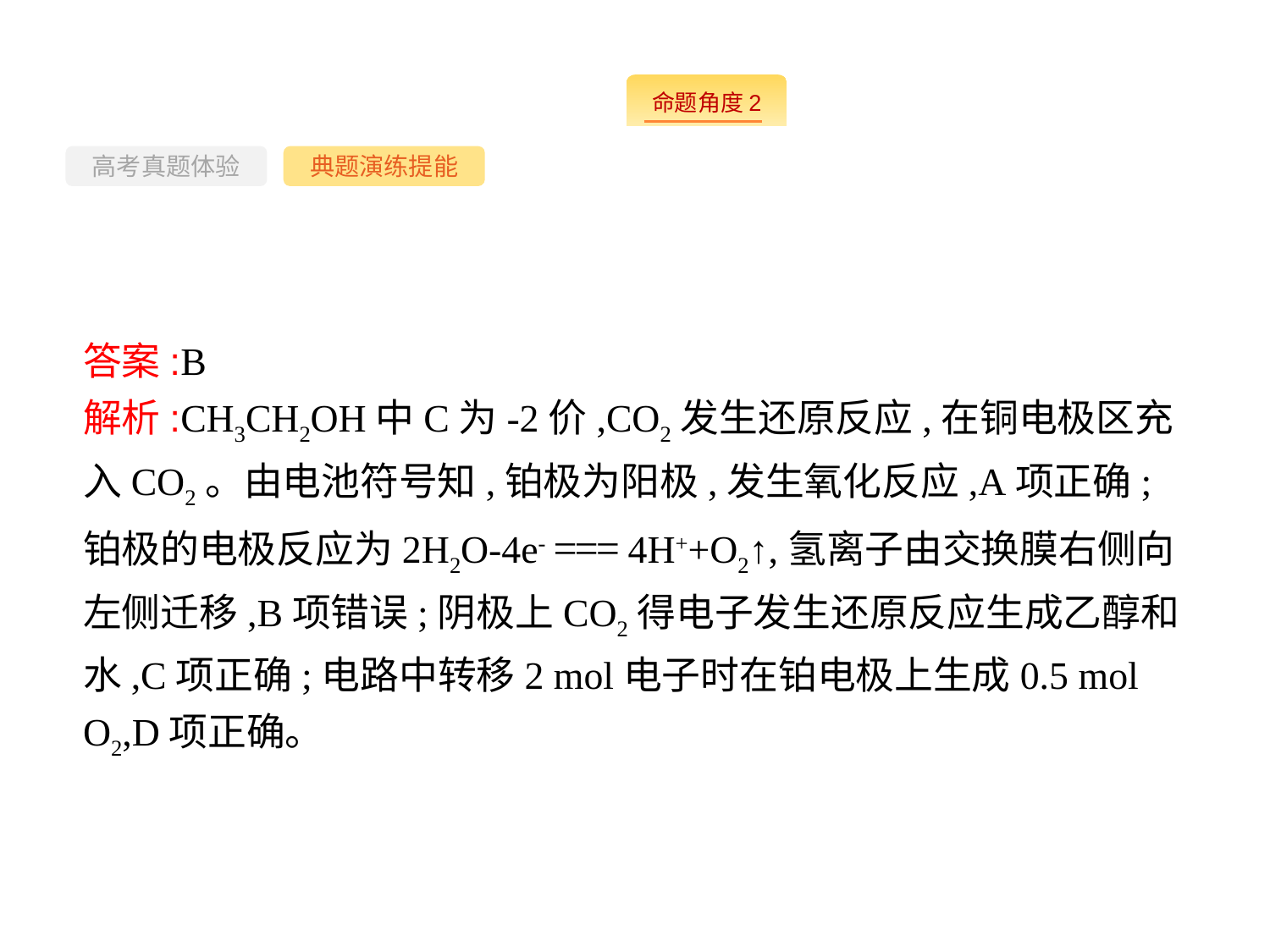

-15-
高考真题体验
典题演练提能
答案:B
解析:CH3CH2OH中C为-2价,CO2发生还原反应,在铜电极区充入CO2。由电池符号知,铂极为阳极,发生氧化反应,A项正确;铂极的电极反应为2H2O-4e- === 4H++O2↑,氢离子由交换膜右侧向左侧迁移,B项错误;阴极上CO2得电子发生还原反应生成乙醇和水,C项正确;电路中转移2 mol电子时在铂电极上生成0.5 mol O2,D项正确。